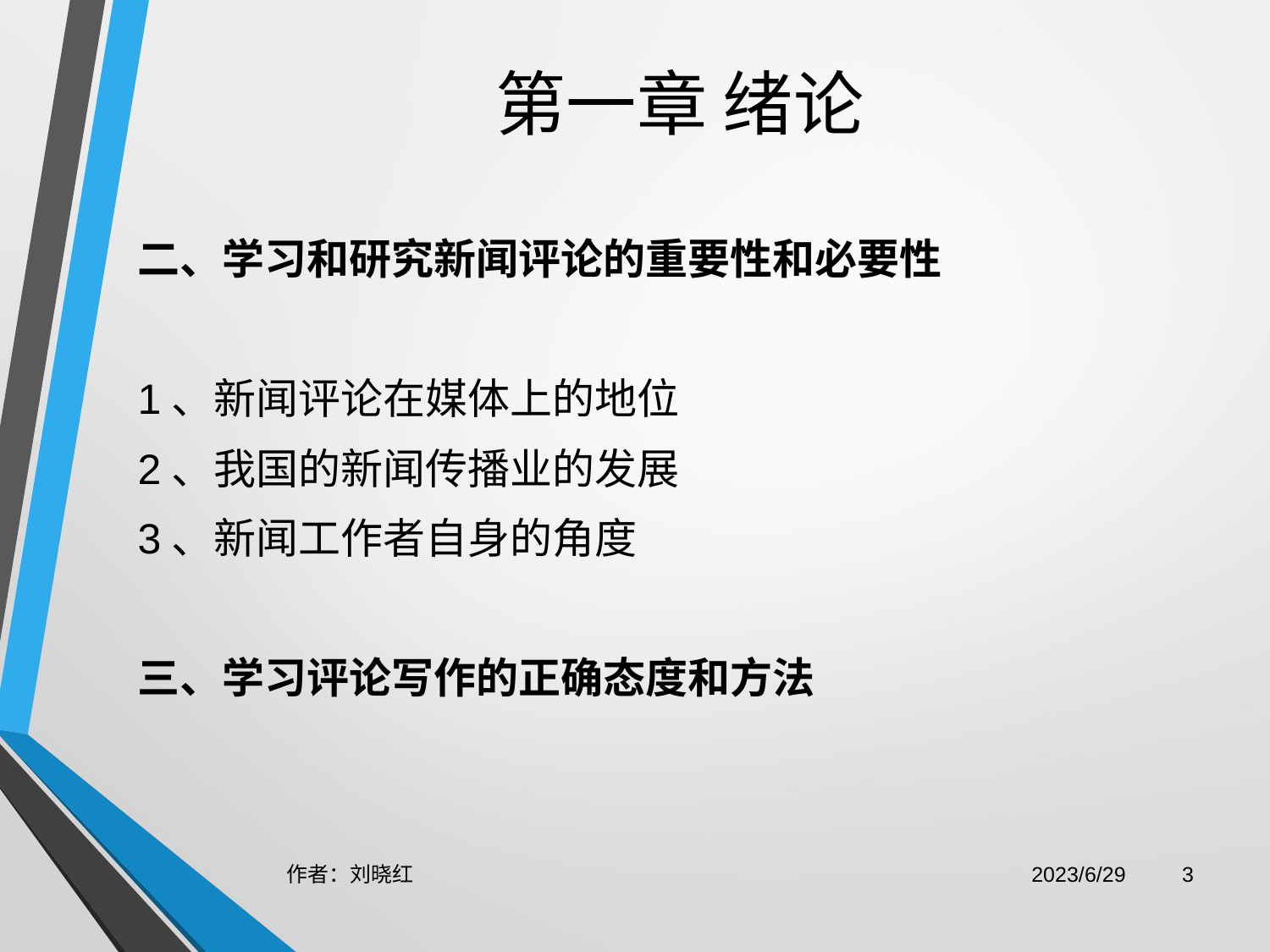

# 第一章 绪论
二、学习和研究新闻评论的重要性和必要性

1、新闻评论在媒体上的地位
2、我国的新闻传播业的发展
3、新闻工作者自身的角度

三、学习评论写作的正确态度和方法

作者：刘晓红
2023/6/29
3